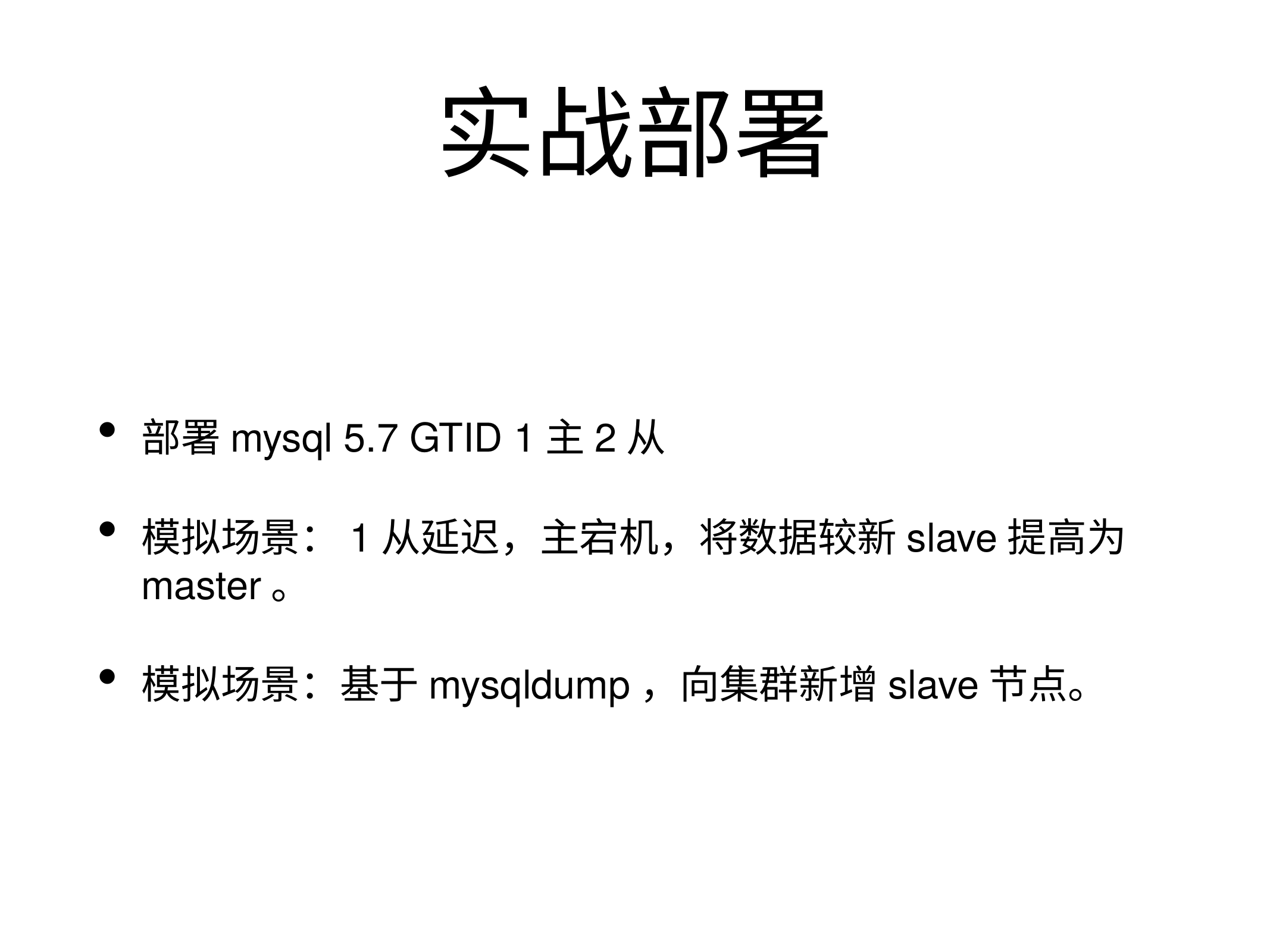

# 实战部署
部署mysql 5.7 GTID 1主2从
模拟场景：1从延迟，主宕机，将数据较新slave提高为master。
模拟场景：基于mysqldump，向集群新增slave节点。